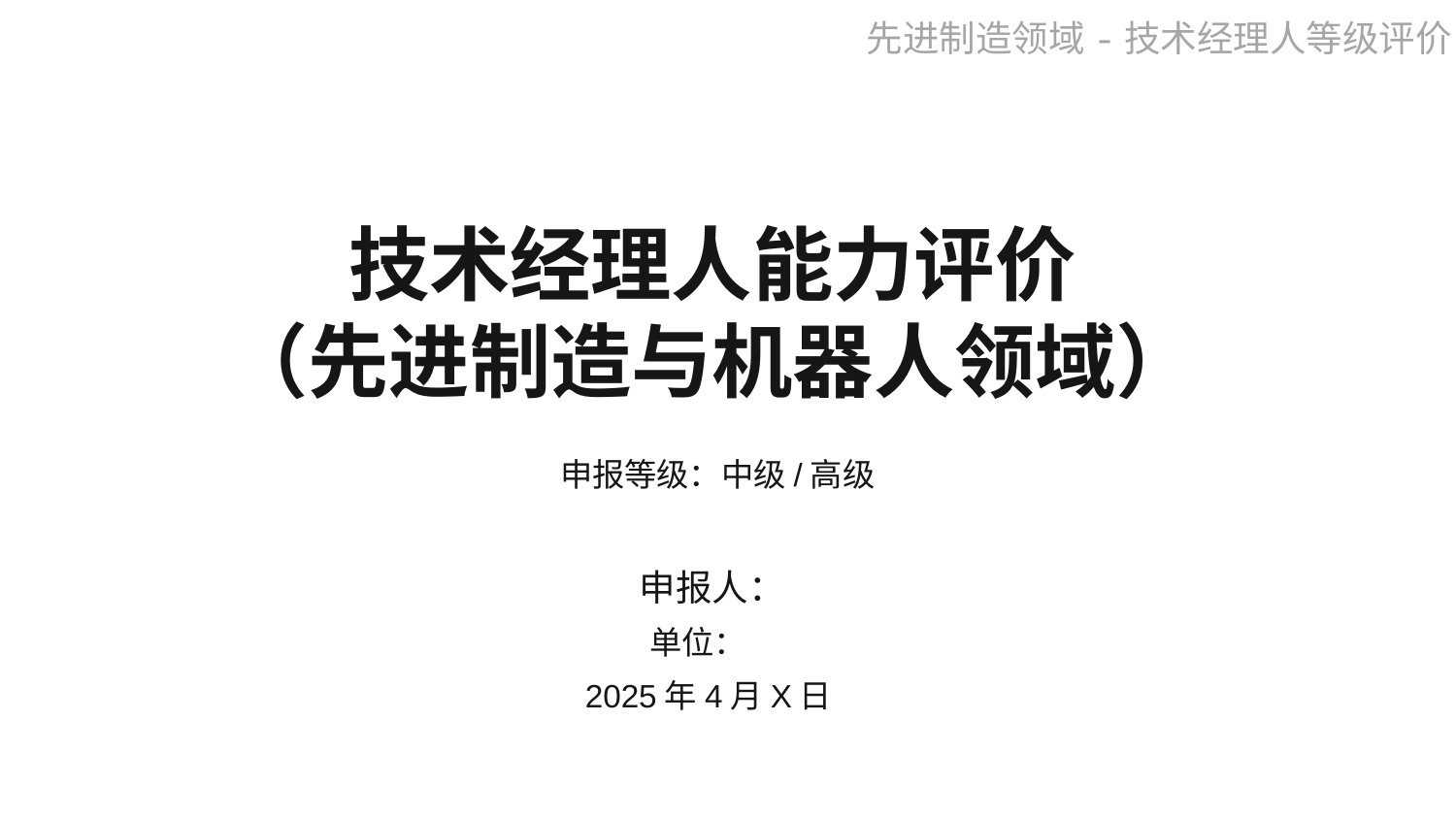

技术经理人能力评价
（先进制造与机器人领域）
申报等级：中级/高级
申报人：
单位：
2025年4月X日